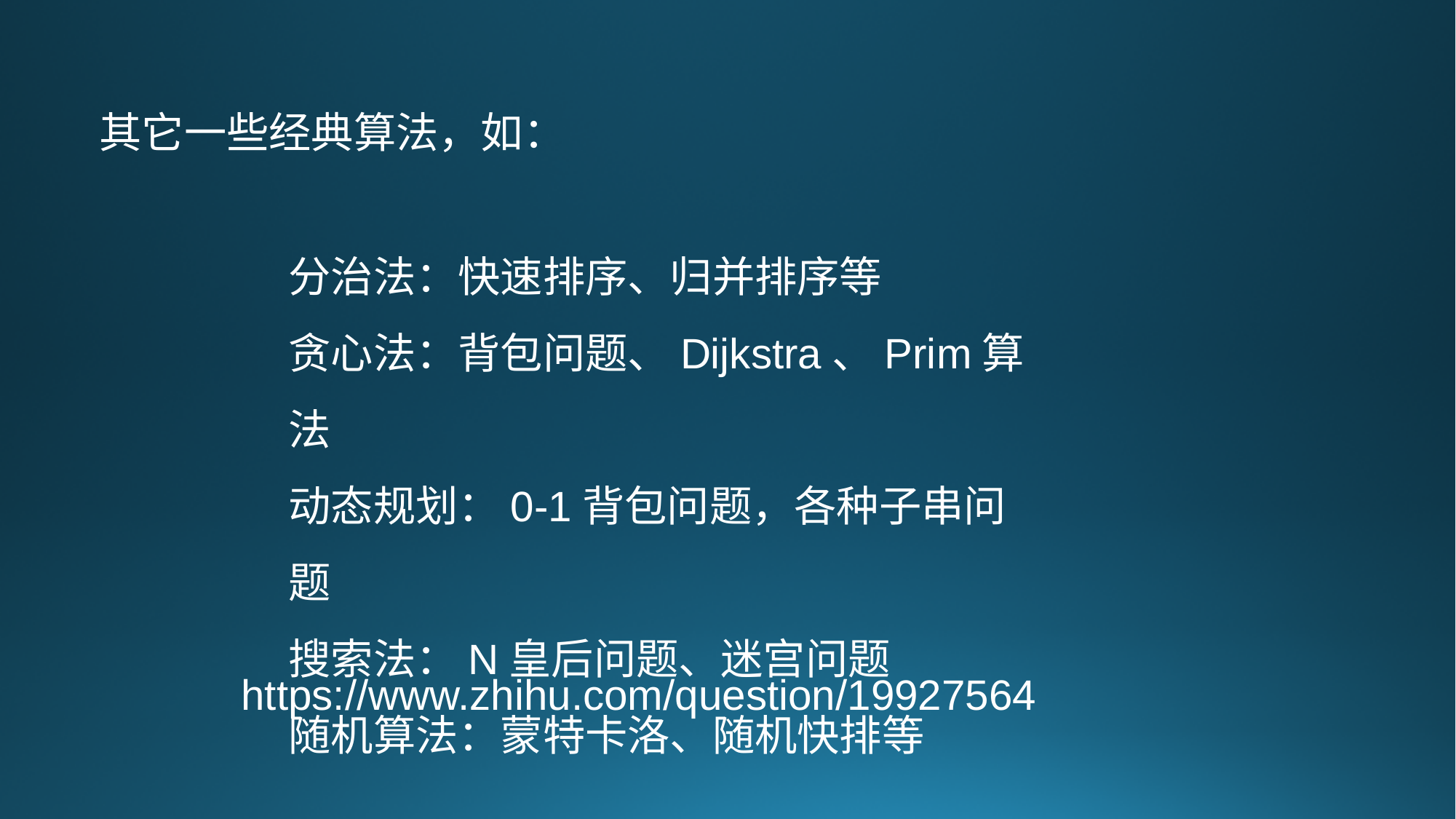

其它一些经典算法，如：
分治法：快速排序、归并排序等
贪心法：背包问题、Dijkstra、Prim算法
动态规划：0-1背包问题，各种子串问题
搜索法：N皇后问题、迷宫问题
随机算法：蒙特卡洛、随机快排等
https://www.zhihu.com/question/19927564